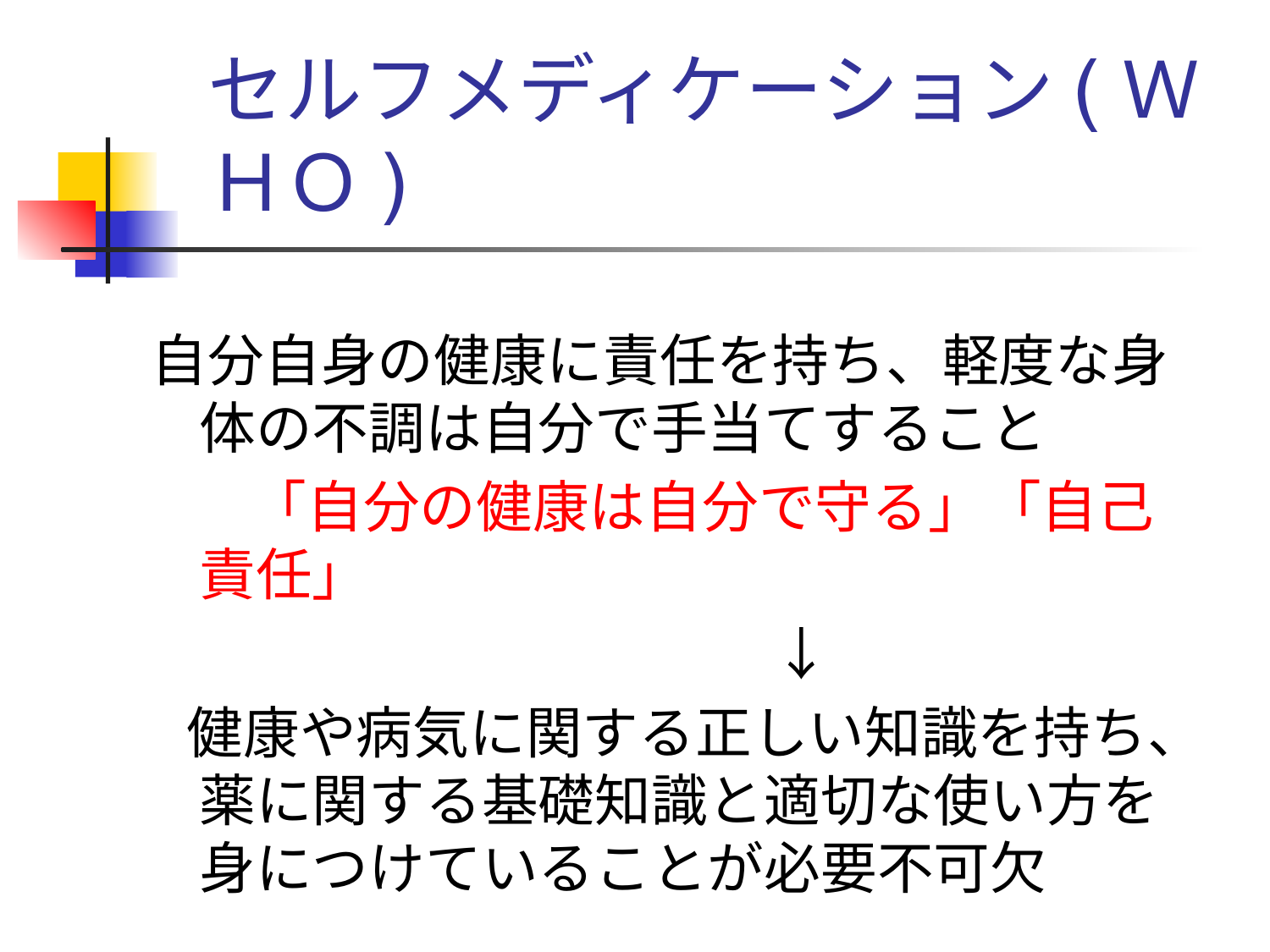

セルフメディケーション(ＷＨＯ)

自分自身の健康に責任を持ち、軽度な身体の不調は自分で手当てすること
　　「自分の健康は自分で守る」「自己責任」
　　　　　　　　　　　↓
　健康や病気に関する正しい知識を持ち、薬に関する基礎知識と適切な使い方を身につけていることが必要不可欠